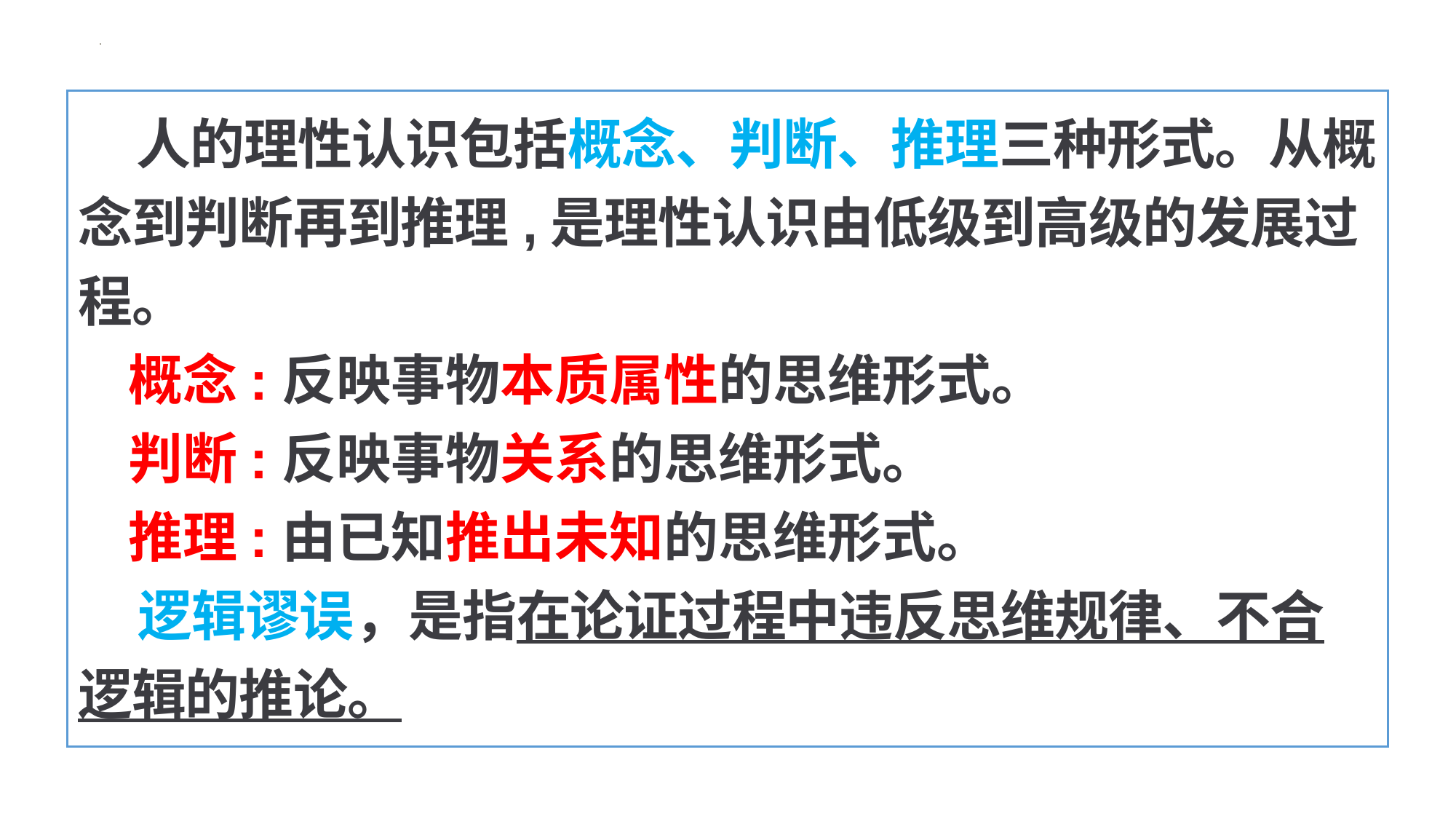

人的理性认识包括概念、判断、推理三种形式。从概念到判断再到推理,是理性认识由低级到高级的发展过程。
   概念:反映事物本质属性的思维形式。
   判断:反映事物关系的思维形式。
   推理:由已知推出未知的思维形式。
    逻辑谬误，是指在论证过程中违反思维规律、不合逻辑的推论。